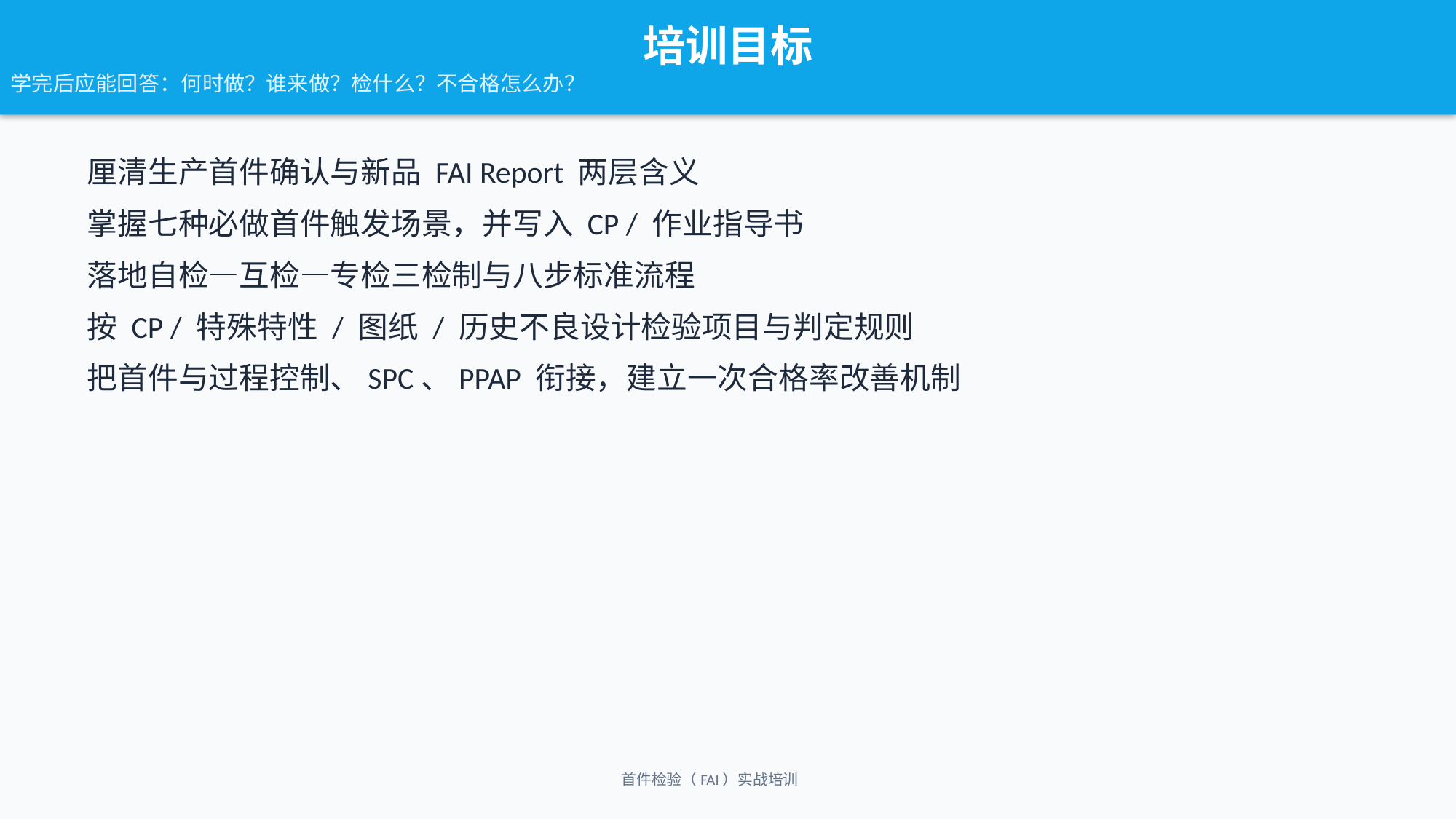

培训目标
学完后应能回答：何时做？谁来做？检什么？不合格怎么办？
厘清生产首件确认与新品 FAI Report 两层含义
掌握七种必做首件触发场景，并写入 CP / 作业指导书
落地自检—互检—专检三检制与八步标准流程
按 CP / 特殊特性 / 图纸 / 历史不良设计检验项目与判定规则
把首件与过程控制、SPC、PPAP 衔接，建立一次合格率改善机制
首件检验（FAI）实战培训